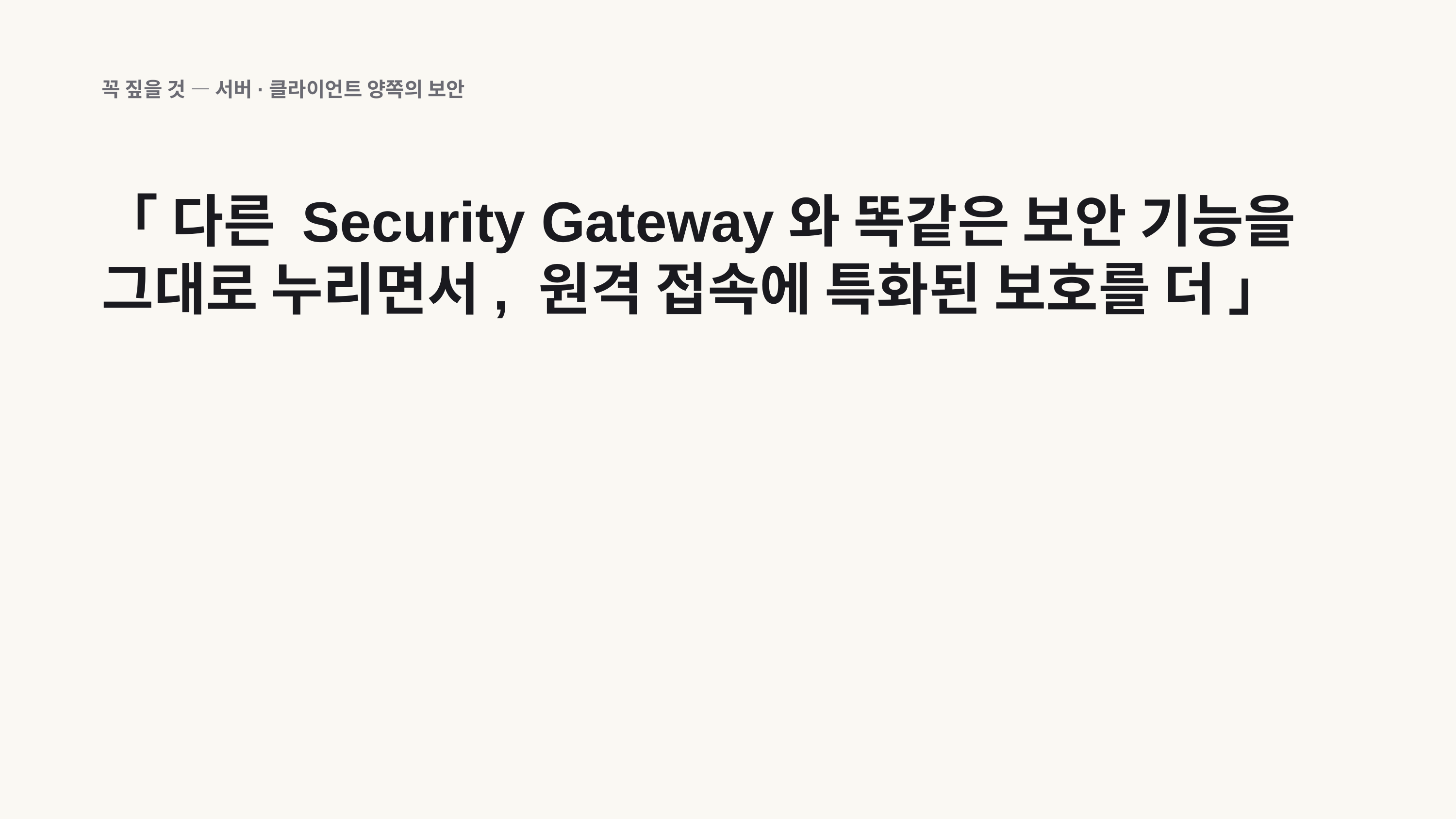

꼭 짚을 것 — 서버·클라이언트 양쪽의 보안
「 다른 Security Gateway와 똑같은 보안 기능을 그대로 누리면서, 원격 접속에 특화된 보호를 더 」